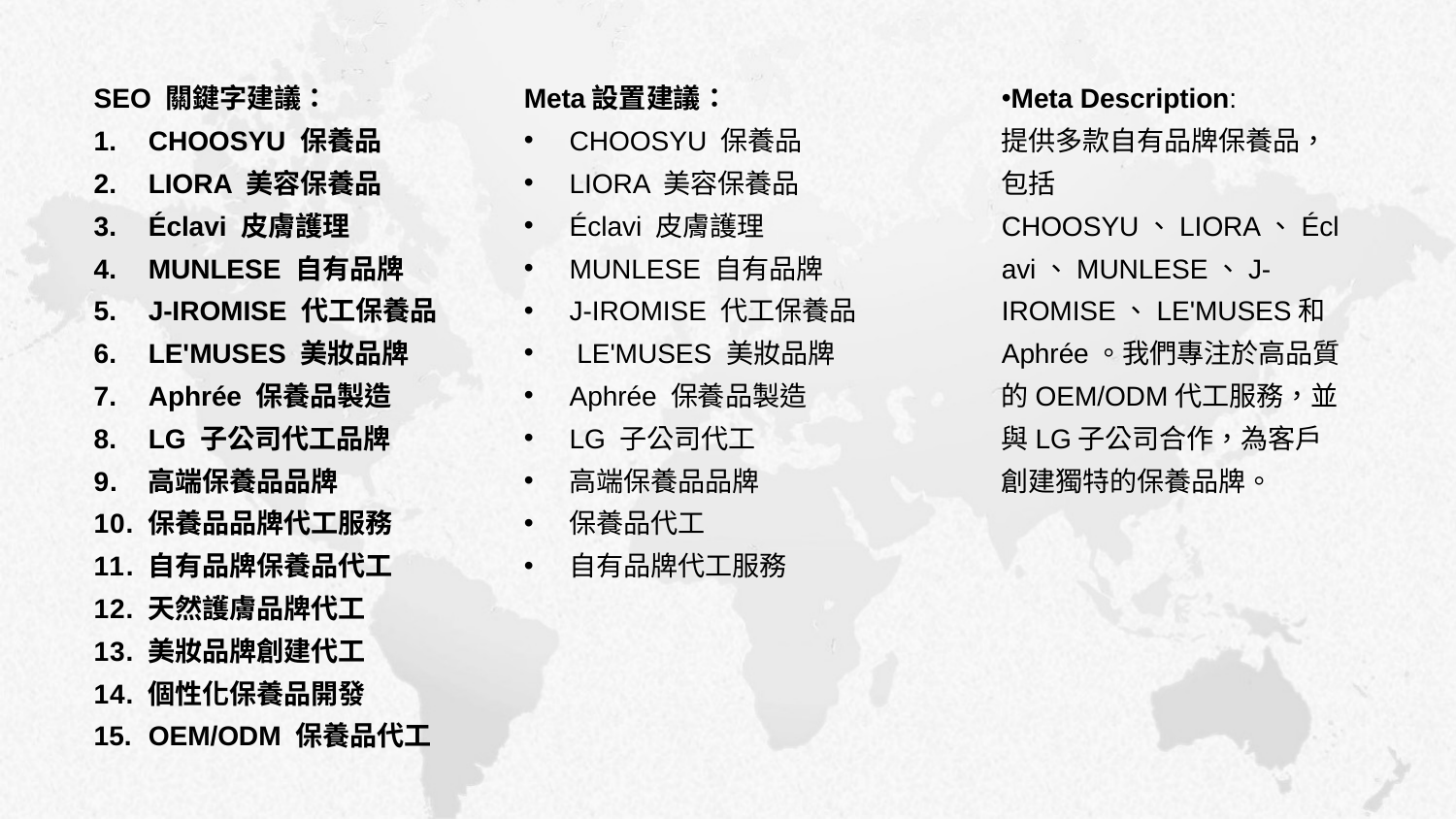

SEO 關鍵字建議：
CHOOSYU 保養品
LIORA 美容保養品
Éclavi 皮膚護理
MUNLESE 自有品牌
J-IROMISE 代工保養品
LE'MUSES 美妝品牌
Aphrée 保養品製造
LG 子公司代工品牌
高端保養品品牌
保養品品牌代工服務
自有品牌保養品代工
天然護膚品牌代工
美妝品牌創建代工
個性化保養品開發
OEM/ODM 保養品代工
Meta設置建議：
CHOOSYU 保養品
LIORA 美容保養品
Éclavi 皮膚護理
MUNLESE 自有品牌
J-IROMISE 代工保養品
 LE'MUSES 美妝品牌
Aphrée 保養品製造
LG 子公司代工
高端保養品品牌
保養品代工
自有品牌代工服務
Meta Description:
提供多款自有品牌保養品，包括CHOOSYU、LIORA、Éclavi、MUNLESE、J-IROMISE、LE'MUSES和Aphrée。我們專注於高品質的OEM/ODM代工服務，並與LG子公司合作，為客戶創建獨特的保養品牌。